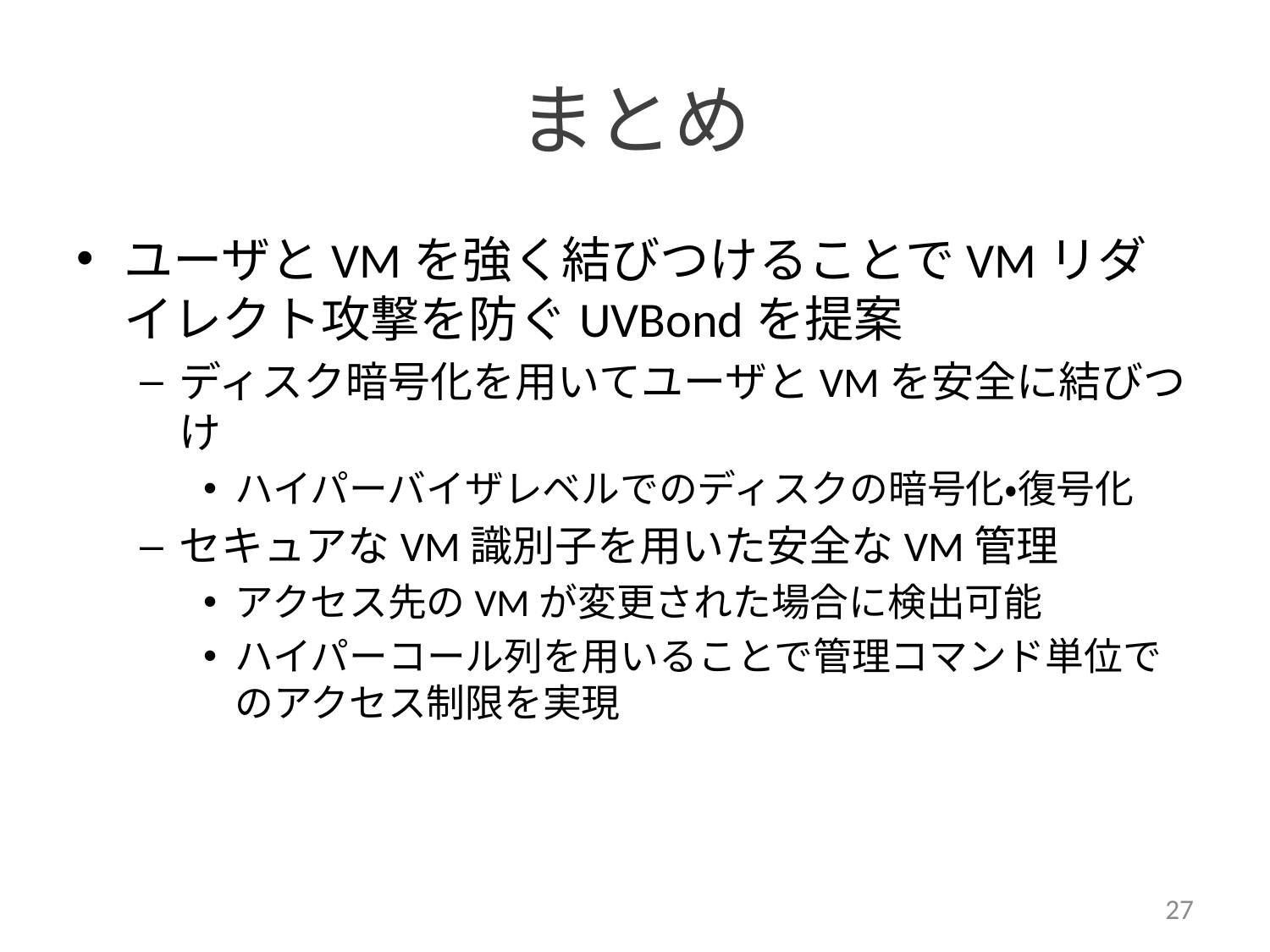

# まとめ
ユーザとVMを強く結びつけることでVMリダイレクト攻撃を防ぐUVBondを提案
ディスク暗号化を用いてユーザとVMを安全に結びつけ
ハイパーバイザレベルでのディスクの暗号化・復号化
セキュアなVM識別子を用いた安全なVM管理
アクセス先のVMが変更された場合に検出可能
ハイパーコール列を用いることで管理コマンド単位でのアクセス制限を実現

27